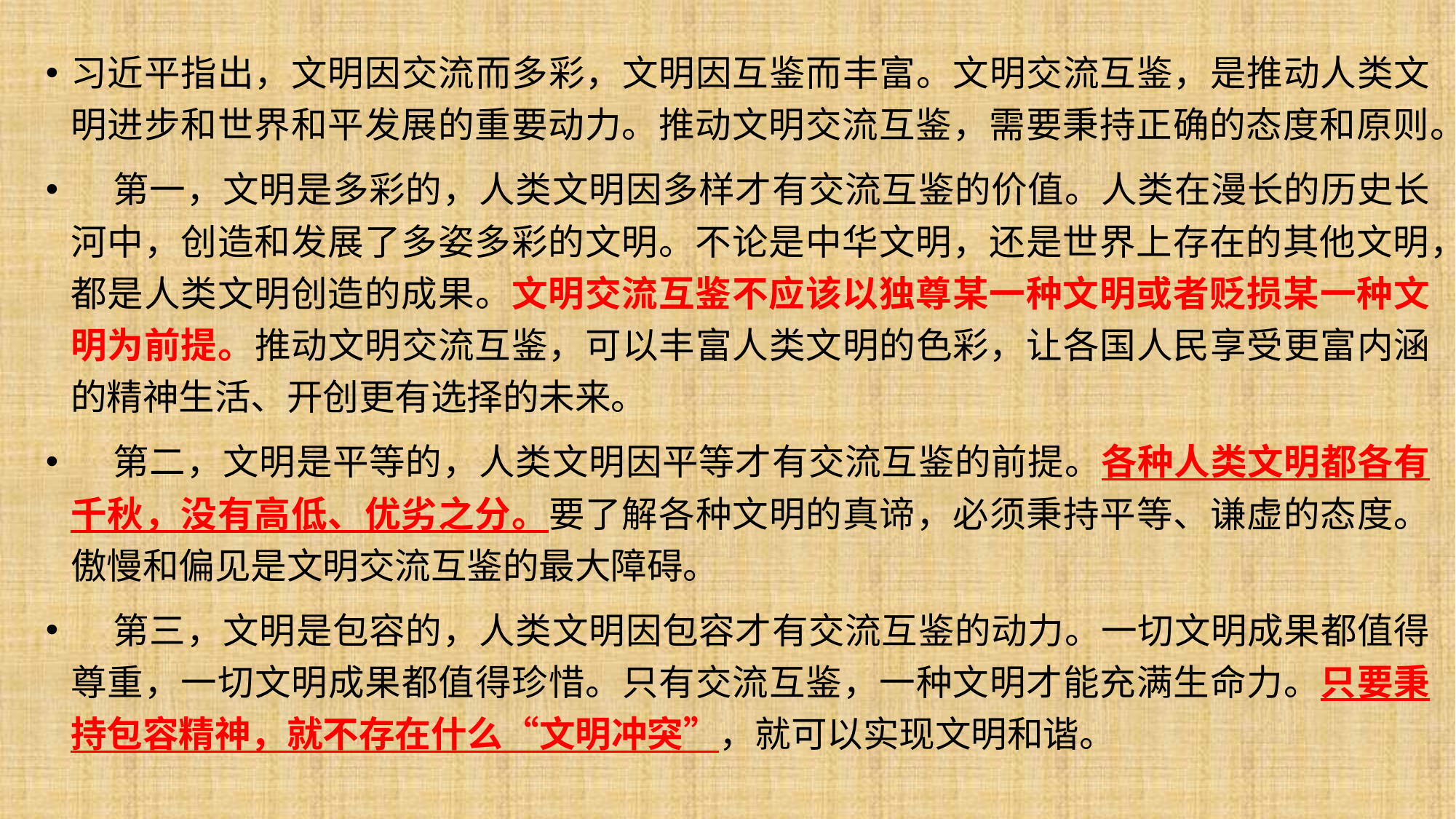

习近平指出，文明因交流而多彩，文明因互鉴而丰富。文明交流互鉴，是推动人类文明进步和世界和平发展的重要动力。推动文明交流互鉴，需要秉持正确的态度和原则。
    第一，文明是多彩的，人类文明因多样才有交流互鉴的价值。人类在漫长的历史长河中，创造和发展了多姿多彩的文明。不论是中华文明，还是世界上存在的其他文明，都是人类文明创造的成果。文明交流互鉴不应该以独尊某一种文明或者贬损某一种文明为前提。推动文明交流互鉴，可以丰富人类文明的色彩，让各国人民享受更富内涵的精神生活、开创更有选择的未来。
    第二，文明是平等的，人类文明因平等才有交流互鉴的前提。各种人类文明都各有千秋，没有高低、优劣之分。要了解各种文明的真谛，必须秉持平等、谦虚的态度。傲慢和偏见是文明交流互鉴的最大障碍。
    第三，文明是包容的，人类文明因包容才有交流互鉴的动力。一切文明成果都值得尊重，一切文明成果都值得珍惜。只有交流互鉴，一种文明才能充满生命力。只要秉持包容精神，就不存在什么“文明冲突”，就可以实现文明和谐。